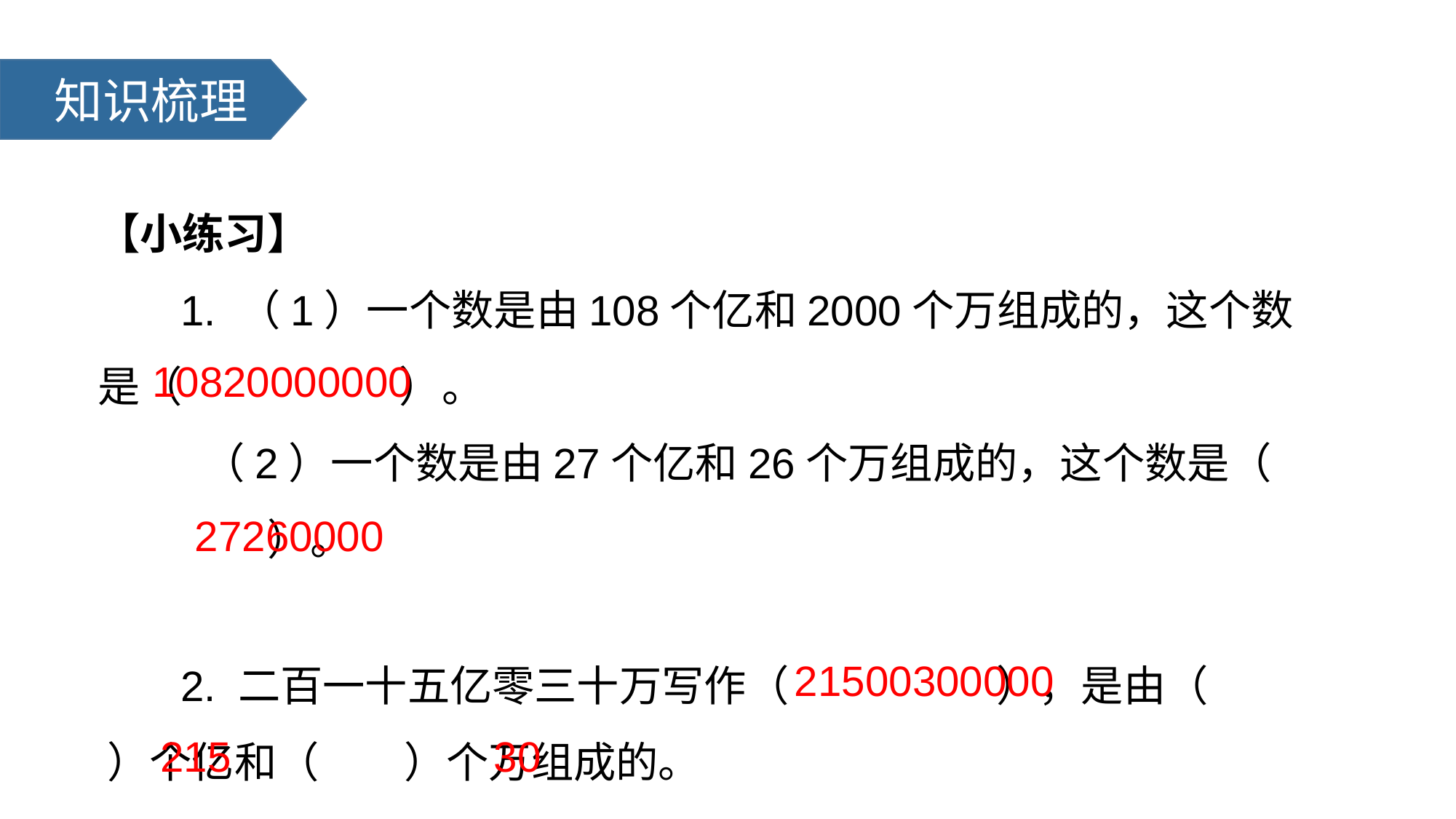

知识梳理
【小练习】
       1. （1）一个数是由108个亿和2000个万组成的，这个数是（                       ）。
          （2）一个数是由27个亿和26个万组成的，这个数是（                       ）。
10820000000
27260000
       2. 二百一十五亿零三十万写作（                      ），是由（         ）个亿和（         ）个万组成的。
21500300000
215
30